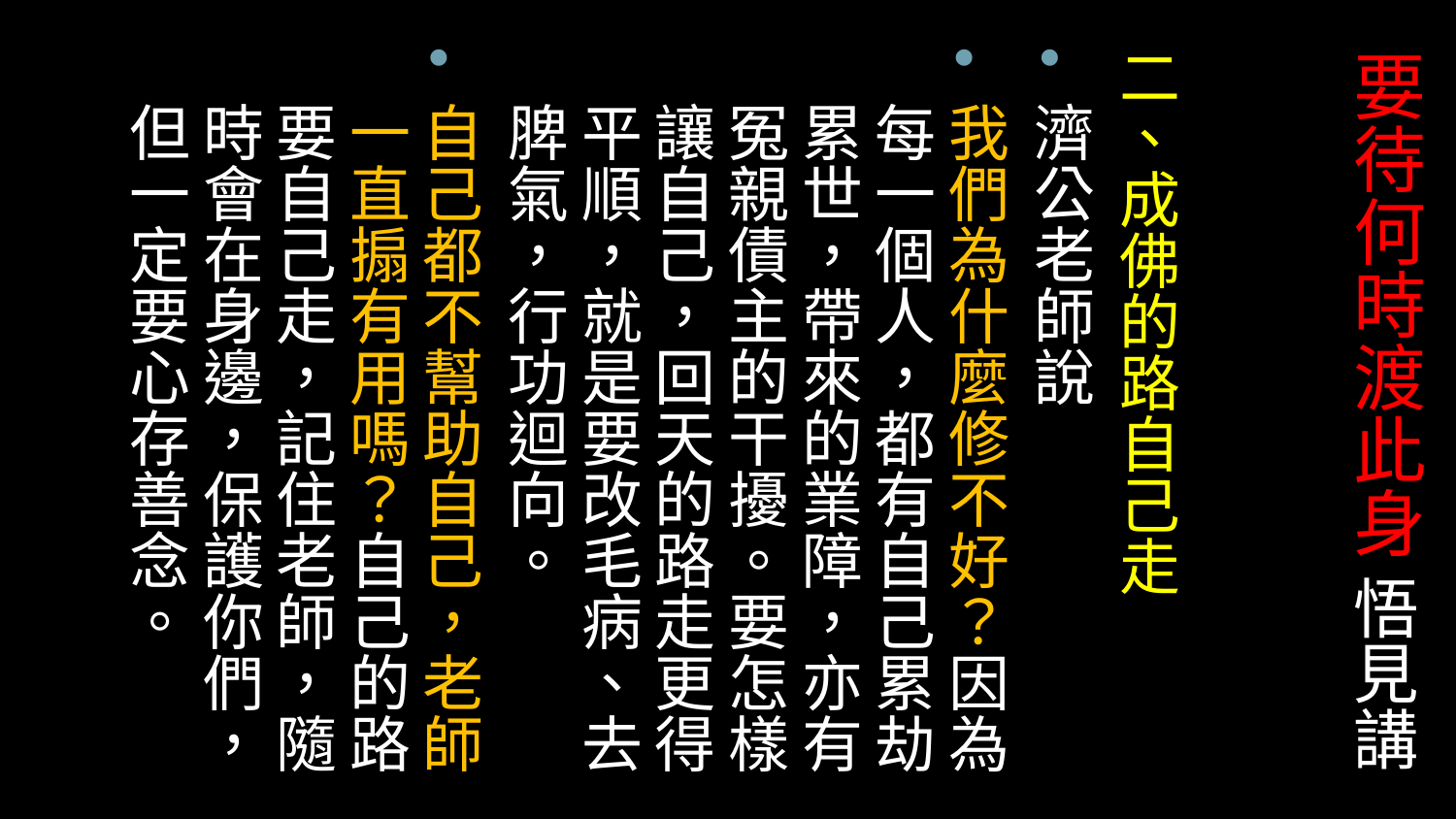

二、成佛的路自己走
濟公老師說
我們為什麼修不好？因為每一個人，都有自己累劫累世，帶來的業障，亦有冤親債主的干擾。要怎樣讓自己，回天的路走更得平順，就是要改毛病、去脾氣，行功迴向。
自己都不幫助自己，老師一直搧有用嗎？自己的路要自己走，記住老師，隨時會在身邊，保護你們，但一定要心存善念。

# 要待何時渡此身 悟見講